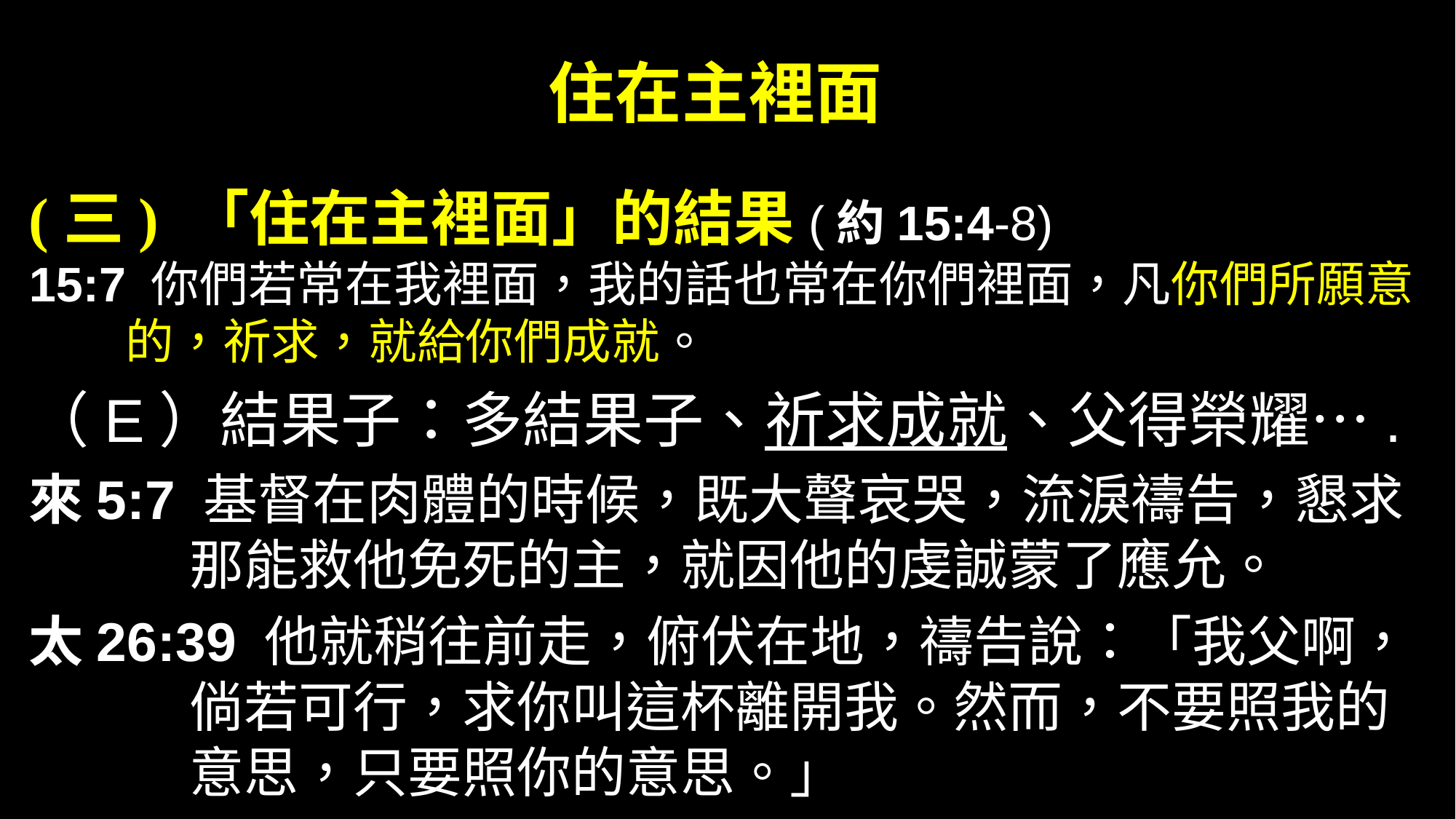

# 住在主裡面
(三) 「住在主裡面」的結果(約15:4-8)
15:7 你們若常在我裡面，我的話也常在你們裡面，凡你們所願意的，祈求，就給你們成就。
（E）結果子：多結果子、祈求成就、父得榮耀….
來5:7 基督在肉體的時候，既大聲哀哭，流淚禱告，懇求那能救他免死的主，就因他的虔誠蒙了應允。
太26:39 他就稍往前走，俯伏在地，禱告說：「我父啊，倘若可行，求你叫這杯離開我。然而，不要照我的意思，只要照你的意思。」